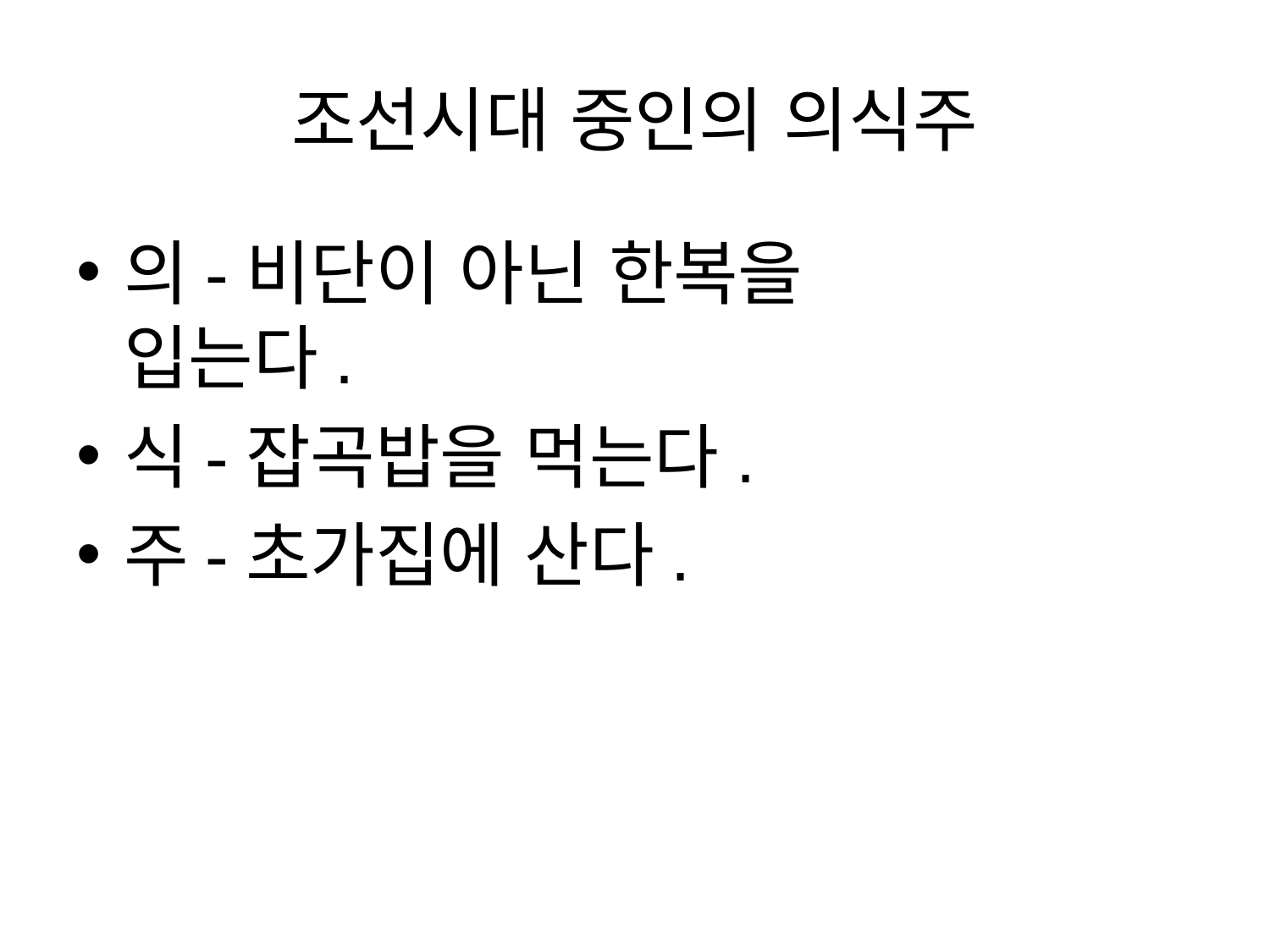

# 조선시대 중인의 의식주
의-비단이 아닌 한복을 입는다.
식-잡곡밥을 먹는다.
주-초가집에 산다.